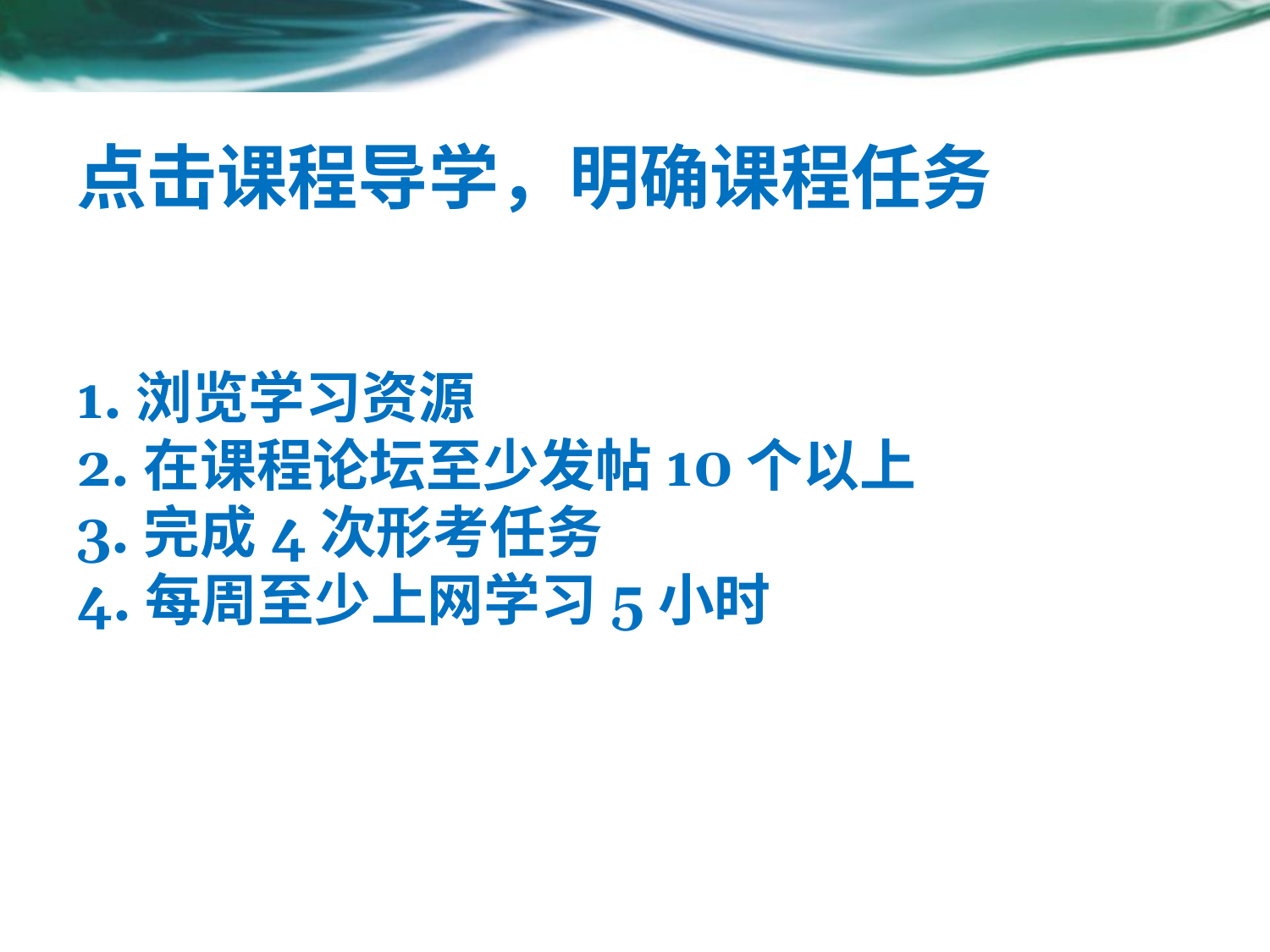

# 点击课程导学，明确课程任务 1.浏览学习资源 2.在课程论坛至少发帖10个以上 3.完成4次形考任务 4.每周至少上网学习5小时